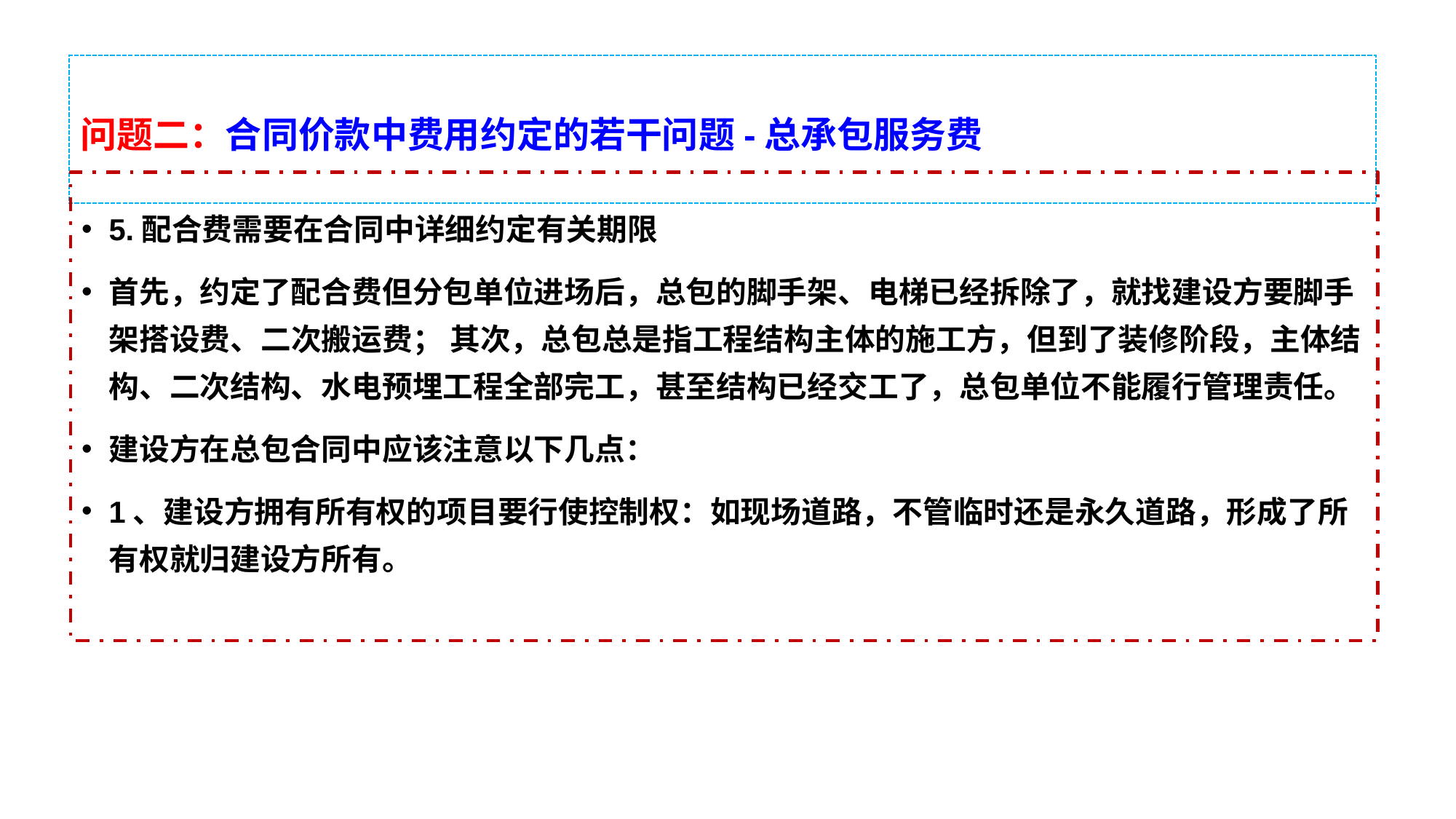

# 问题二：合同价款中费用约定的若干问题-总承包服务费
5.配合费需要在合同中详细约定有关期限
首先，约定了配合费但分包单位进场后，总包的脚手架、电梯已经拆除了，就找建设方要脚手架搭设费、二次搬运费； 其次，总包总是指工程结构主体的施工方，但到了装修阶段，主体结构、二次结构、水电预埋工程全部完工，甚至结构已经交工了，总包单位不能履行管理责任。
建设方在总包合同中应该注意以下几点：
1、建设方拥有所有权的项目要行使控制权：如现场道路，不管临时还是永久道路，形成了所有权就归建设方所有。